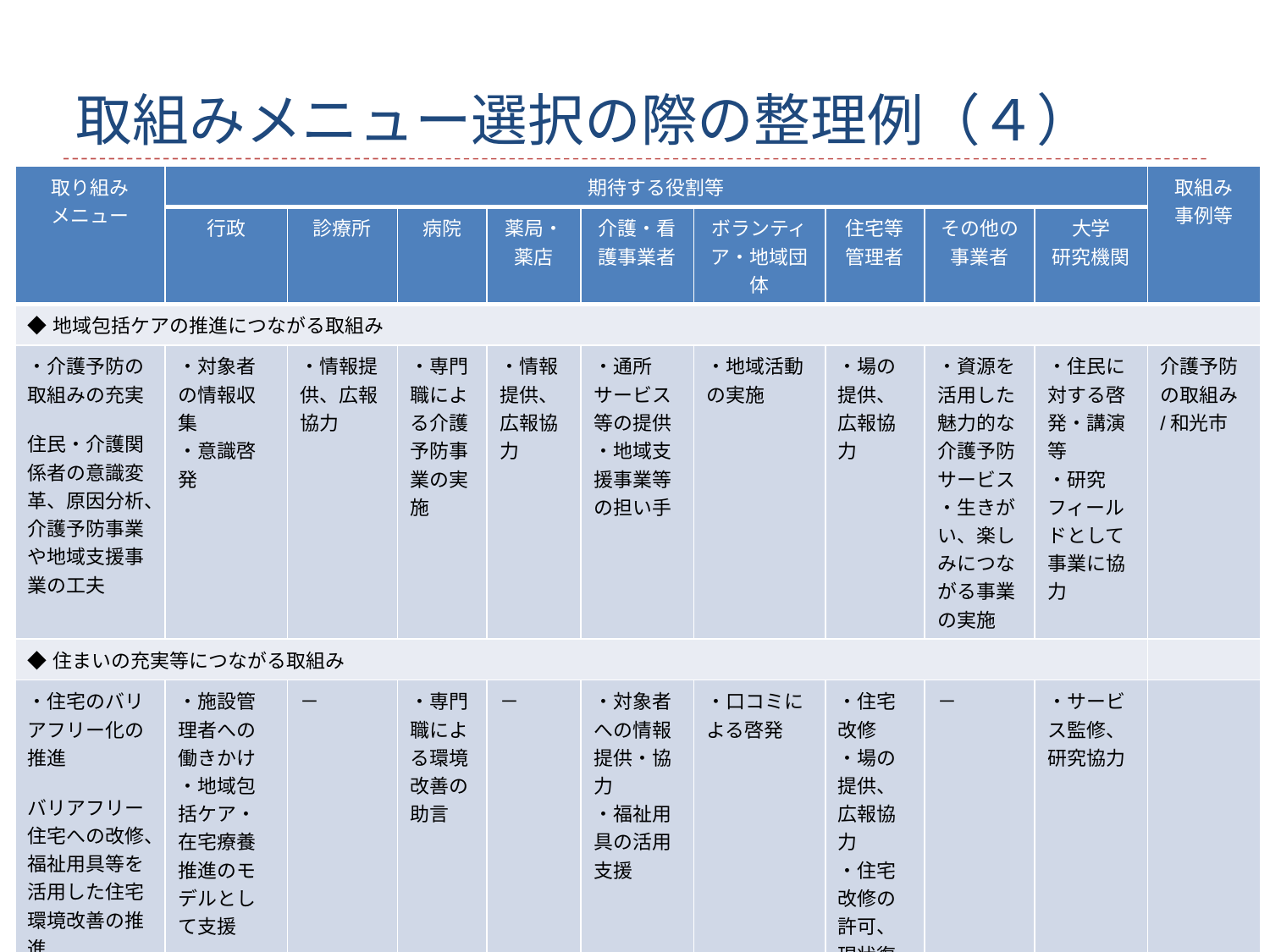

# 取組みメニュー選択の際の整理例（４）
| 取り組み メニュー | 期待する役割等 |  |  |  |  |  |  |  |  | 取組み 事例等 |
| --- | --- | --- | --- | --- | --- | --- | --- | --- | --- | --- |
|  | 行政 | 診療所 | 病院 | 薬局・薬店 | 介護・看護事業者 | ボランティア・地域団体 | 住宅等管理者 | その他の事業者 | 大学 研究機関 |  |
| ◆地域包括ケアの推進につながる取組み |  |  |  |  |  |  |  |  |  |  |
| ・介護予防の取組みの充実 住民・介護関係者の意識変革、原因分析、介護予防事業や地域支援事業の工夫 | ・対象者の情報収集 ・意識啓発 | ・情報提供、広報協力 | ・専門職による介護予防事業の実施 | ・情報提供、広報協力 | ・通所サービス等の提供 ・地域支援事業等の担い手 | ・地域活動の実施 | ・場の提供、広報協力 | ・資源を活用した魅力的な介護予防サービス ・生きがい、楽しみにつながる事業の実施 | ・住民に対する啓発・講演等 ・研究フィールドとして事業に協力 | 介護予防の取組み/和光市 |
| ◆住まいの充実等につながる取組み |  |  |  |  |  |  |  |  |  |  |
| ・住宅のバリアフリー化の推進 バリアフリー住宅への改修、福祉用具等を活用した住宅環境改善の推進 | ・施設管理者への働きかけ ・地域包括ケア・在宅療養推進のモデルとして支援 | － | ・専門職による環境改善の助言 | － | ・対象者への情報提供・協力 ・福祉用具の活用支援 | ・口コミによる啓発 | ・住宅改修 ・場の提供、広報協力 ・住宅改修の許可、現状復帰義務の緩和 | － | ・サービス監修、研究協力 |  |
60